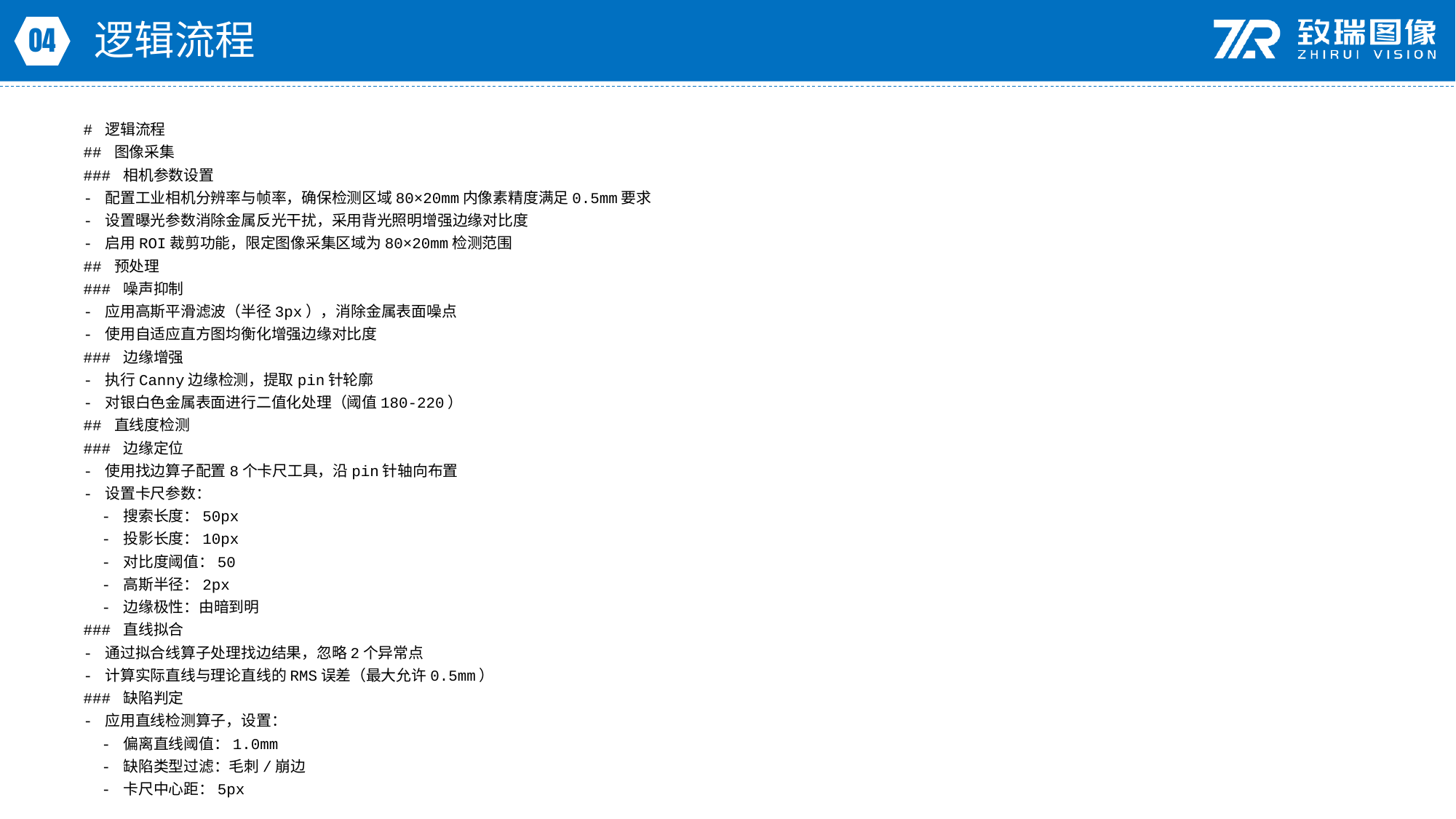

逻辑流程
04

# 逻辑流程
## 图像采集
### 相机参数设置
- 配置工业相机分辨率与帧率，确保检测区域80×20mm内像素精度满足0.5mm要求
- 设置曝光参数消除金属反光干扰，采用背光照明增强边缘对比度
- 启用ROI裁剪功能，限定图像采集区域为80×20mm检测范围
## 预处理
### 噪声抑制
- 应用高斯平滑滤波（半径3px），消除金属表面噪点
- 使用自适应直方图均衡化增强边缘对比度
### 边缘增强
- 执行Canny边缘检测，提取pin针轮廓
- 对银白色金属表面进行二值化处理（阈值180-220）
## 直线度检测
### 边缘定位
- 使用找边算子配置8个卡尺工具，沿pin针轴向布置
- 设置卡尺参数：
  - 搜索长度：50px
  - 投影长度：10px
  - 对比度阈值：50
  - 高斯半径：2px
  - 边缘极性：由暗到明
### 直线拟合
- 通过拟合线算子处理找边结果，忽略2个异常点
- 计算实际直线与理论直线的RMS误差（最大允许0.5mm）
### 缺陷判定
- 应用直线检测算子，设置：
  - 偏离直线阈值：1.0mm
  - 缺陷类型过滤：毛刺/崩边
  - 卡尺中心距：5px